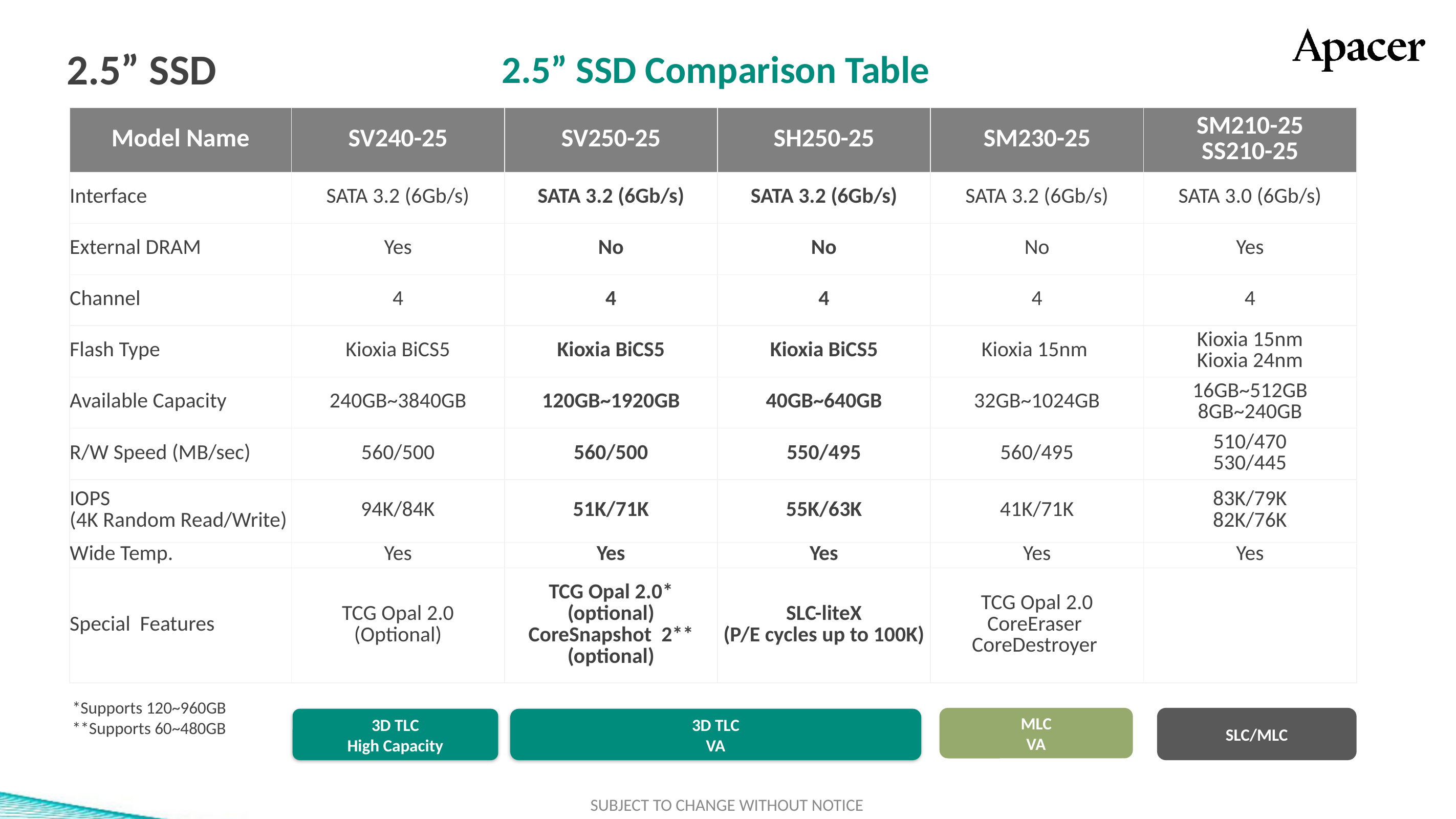

# 2.5” SSD
2.5” SSD Comparison Table
IOPS
(4K Random Read/Write)

| Model Name | SV240-25 | SV250-25 | SH250-25 | SM230-25 | SM210-25 SS210-25 |
| --- | --- | --- | --- | --- | --- |
| Interface | SATA 3.2 (6Gb/s) | SATA 3.2 (6Gb/s) | SATA 3.2 (6Gb/s) | SATA 3.2 (6Gb/s) | SATA 3.0 (6Gb/s) |
| External DRAM | Yes | No | No | No | Yes |
| Channel | 4 | 4 | 4 | 4 | 4 |
| Flash Type | Kioxia BiCS5 | Kioxia BiCS5 | Kioxia BiCS5 | Kioxia 15nm | Kioxia 15nm Kioxia 24nm |
| Available Capacity | 240GB~3840GB | 120GB~1920GB | 40GB~640GB | 32GB~1024GB | 16GB~512GB 8GB~240GB |
| R/W Speed (MB/sec) | 560/500 | 560/500 | 550/495 | 560/495 | 510/470 530/445 |
| IOPS (4K Random Read/Write) | 94K/84K | 51K/71K | 55K/63K | 41K/71K | 83K/79K 82K/76K |
| Wide Temp. | Yes | Yes | Yes | Yes | Yes |
| Special Features | TCG Opal 2.0 (Optional) | TCG Opal 2.0\* (optional) CoreSnapshot 2\*\* (optional) | SLC-liteX (P/E cycles up to 100K) | TCG Opal 2.0 CoreEraser CoreDestroyer |  |
標準色
附屬
配色
3D TLC
2D MLC
SLC-lite
SLC
類工

SLC-liteX

*Supports 120~960GB
**Supports 60~480GB
MLC
VA
SLC/MLC
3D TLC
High Capacity
3D TLC
VA